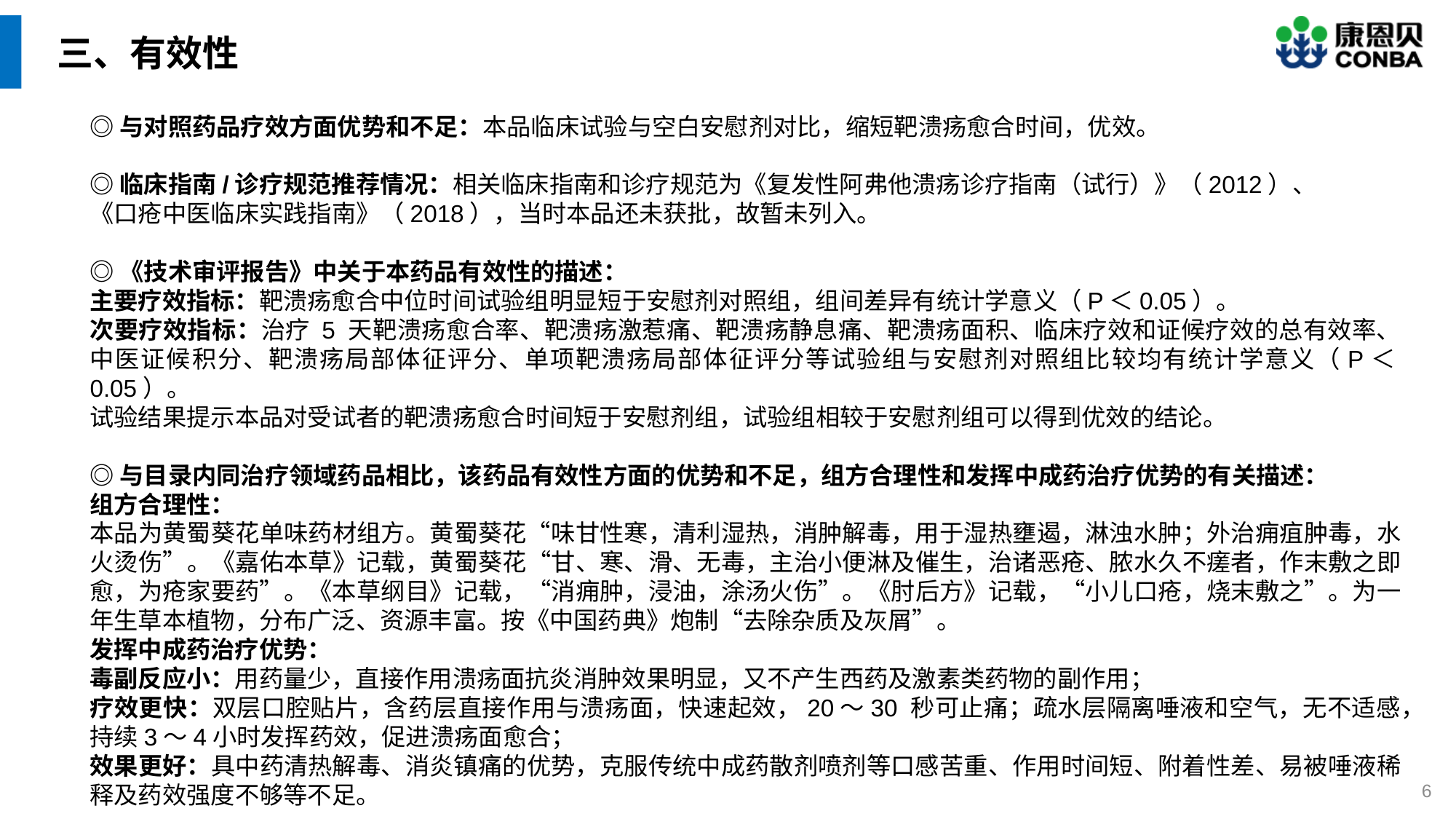

三、有效性
◎与对照药品疗效方面优势和不足：本品临床试验与空白安慰剂对比，缩短靶溃疡愈合时间，优效。

◎临床指南/诊疗规范推荐情况：相关临床指南和诊疗规范为《复发性阿弗他溃疡诊疗指南（试行）》（2012）、
《口疮中医临床实践指南》（2018），当时本品还未获批，故暂未列入。

◎《技术审评报告》中关于本药品有效性的描述：
主要疗效指标：靶溃疡愈合中位时间试验组明显短于安慰剂对照组，组间差异有统计学意义（P＜0.05）。
次要疗效指标：治疗 5 天靶溃疡愈合率、靶溃疡激惹痛、靶溃疡静息痛、靶溃疡面积、临床疗效和证候疗效的总有效率、中医证候积分、靶溃疡局部体征评分、单项靶溃疡局部体征评分等试验组与安慰剂对照组比较均有统计学意义（P＜0.05）。
试验结果提示本品对受试者的靶溃疡愈合时间短于安慰剂组，试验组相较于安慰剂组可以得到优效的结论。

◎与目录内同治疗领域药品相比，该药品有效性方面的优势和不足，组方合理性和发挥中成药治疗优势的有关描述：
组方合理性：
本品为黄蜀葵花单味药材组方。黄蜀葵花“味甘性寒，清利湿热，消肿解毒，用于湿热壅遏，淋浊水肿；外治痈疽肿毒，水火烫伤”。《嘉佑本草》记载，黄蜀葵花“甘、寒、滑、无毒，主治小便淋及催生，治诸恶疮、脓水久不瘥者，作末敷之即愈，为疮家要药”。《本草纲目》记载，“消痈肿，浸油，涂汤火伤”。《肘后方》记载，“小儿口疮，烧末敷之”。为一年生草本植物，分布广泛、资源丰富。按《中国药典》炮制“去除杂质及灰屑”。
发挥中成药治疗优势：
毒副反应小：用药量少，直接作用溃疡面抗炎消肿效果明显，又不产生西药及激素类药物的副作用；
疗效更快：双层口腔贴片，含药层直接作用与溃疡面，快速起效，20～30 秒可止痛；疏水层隔离唾液和空气，无不适感，持续3～4小时发挥药效，促进溃疡面愈合；
效果更好：具中药清热解毒、消炎镇痛的优势，克服传统中成药散剂喷剂等口感苦重、作用时间短、附着性差、易被唾液稀释及药效强度不够等不足。